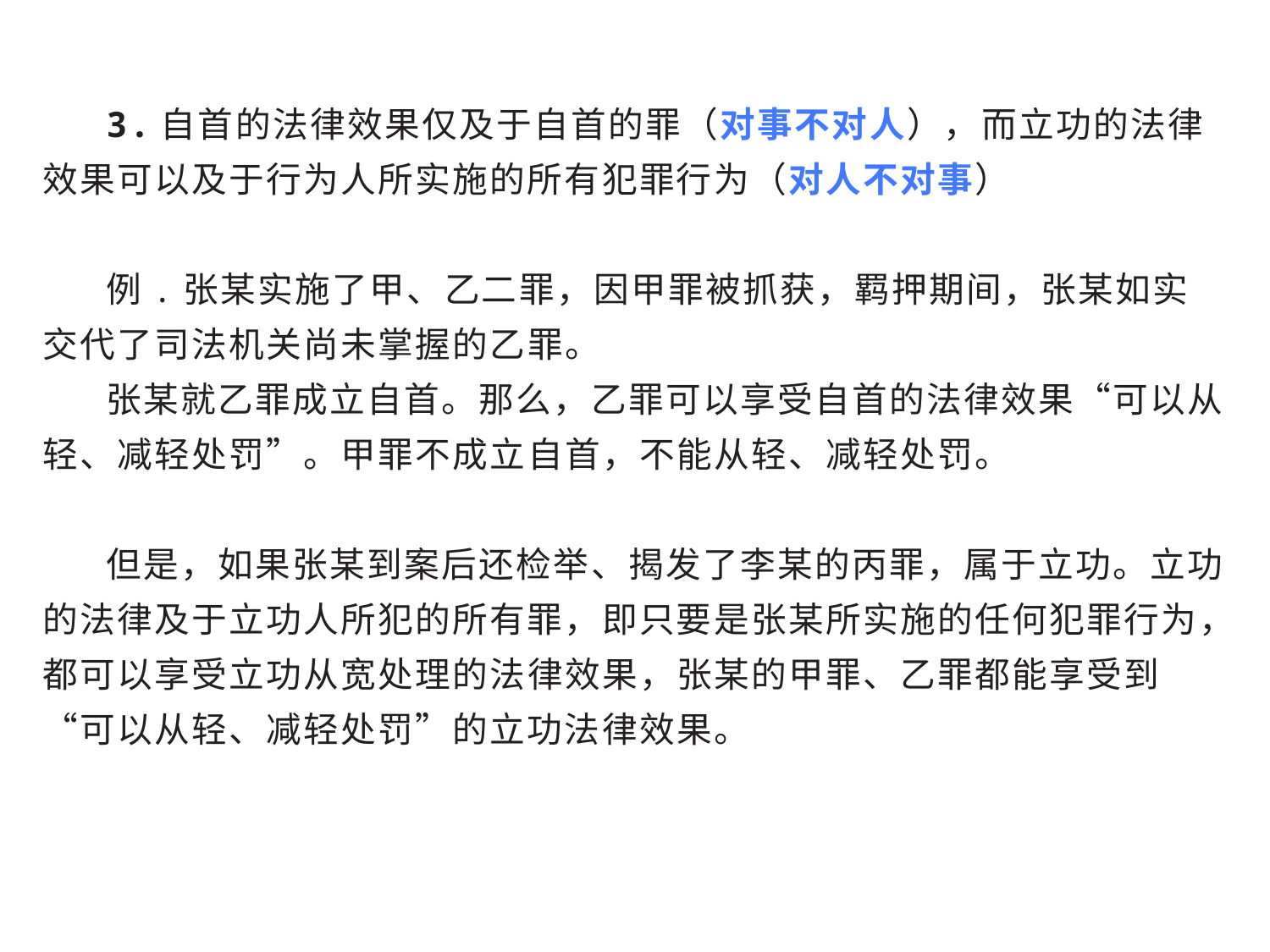

3.自首的法律效果仅及于自首的罪（对事不对人），而立功的法律效果可以及于行为人所实施的所有犯罪行为（对人不对事）

例.张某实施了甲、乙二罪，因甲罪被抓获，羁押期间，张某如实交代了司法机关尚未掌握的乙罪。
张某就乙罪成立自首。那么，乙罪可以享受自首的法律效果“可以从轻、减轻处罚”。甲罪不成立自首，不能从轻、减轻处罚。

但是，如果张某到案后还检举、揭发了李某的丙罪，属于立功。立功的法律及于立功人所犯的所有罪，即只要是张某所实施的任何犯罪行为，都可以享受立功从宽处理的法律效果，张某的甲罪、乙罪都能享受到“可以从轻、减轻处罚”的立功法律效果。